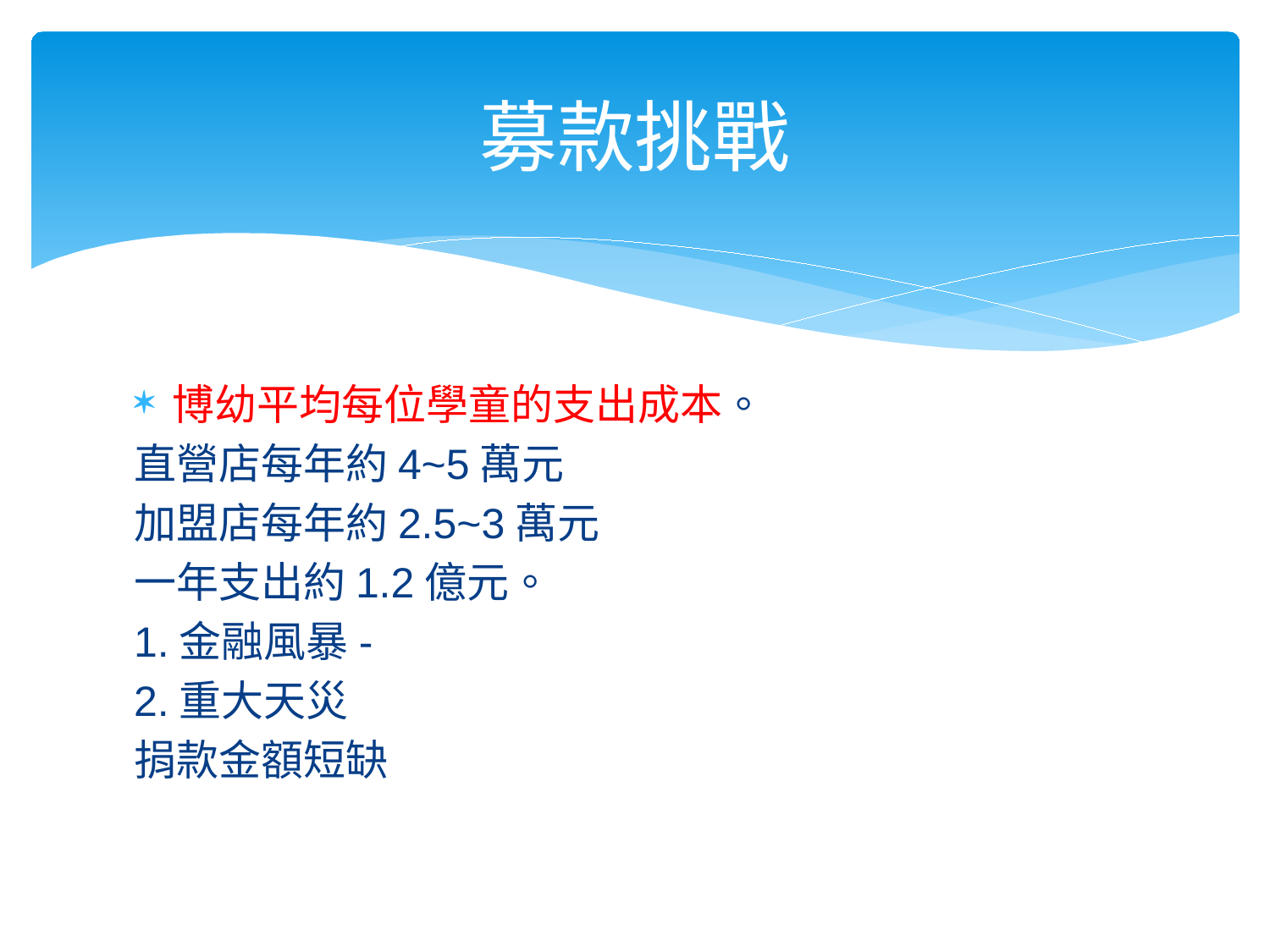

# 募款挑戰
博幼平均每位學童的支出成本。
直營店每年約4~5萬元
加盟店每年約2.5~3萬元
一年支出約1.2億元。
1.金融風暴-
2.重大天災
捐款金額短缺